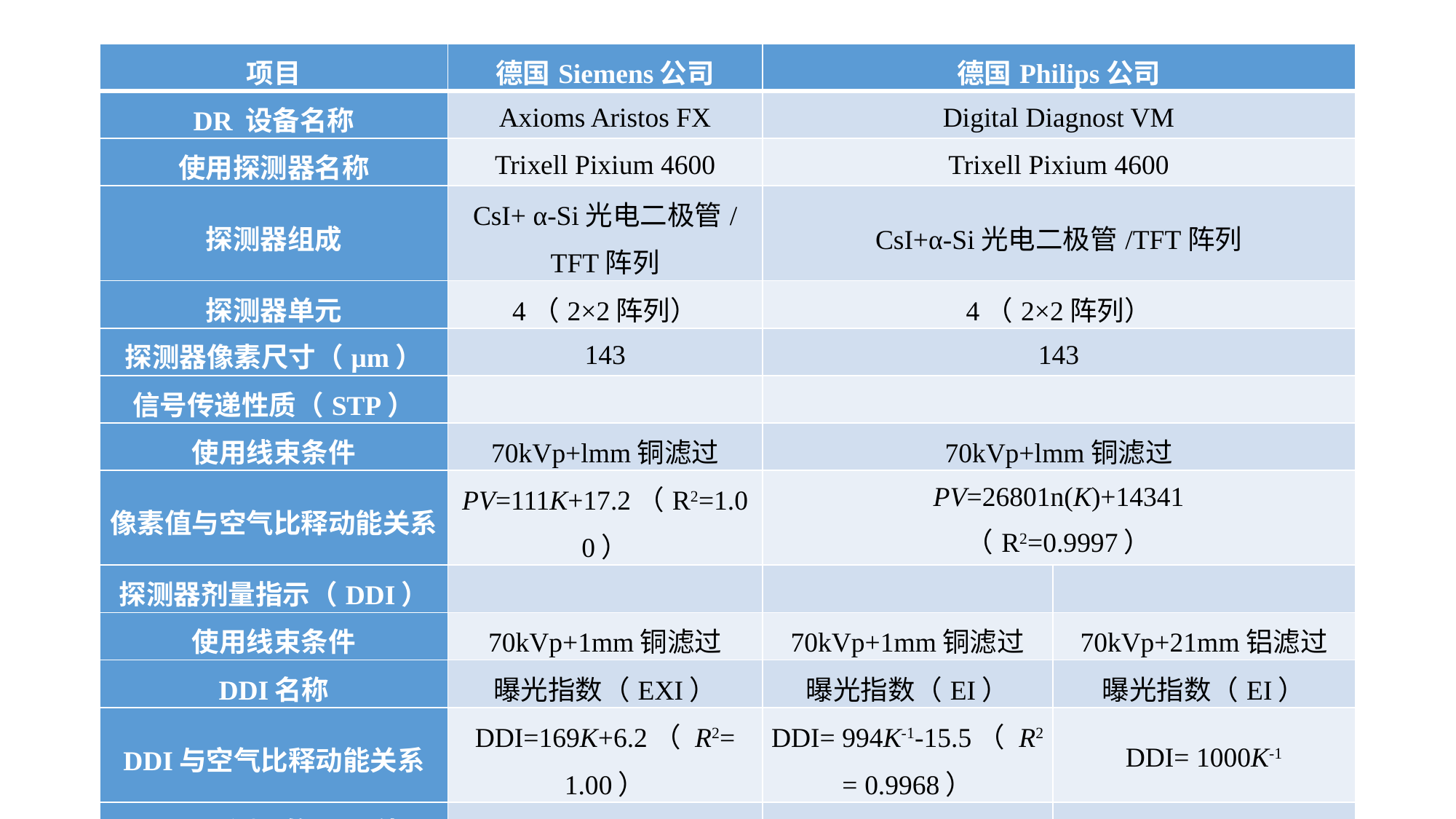

#
| 项目 | 德国Siemens公司 | 德国Philips公司 |  |
| --- | --- | --- | --- |
| DR 设备名称 | Axioms Aristos FX | Digital Diagnost VM |  |
| 使用探测器名称 | Trixell Pixium 4600 | Trixell Pixium 4600 |  |
| 探测器组成 | CsI+ α-Si光电二极管/ TFT阵列 | CsI+α-Si光电二极管/TFT阵列 |  |
| 探测器单元 | 4（2×2阵列） | 4（2×2阵列） |  |
| 探测器像素尺寸（μm） | 143 | 143 |  |
| 信号传递性质（STP） |  |  |  |
| 使用线束条件 | 70kVp+lmm铜滤过 | 70kVp+lmm铜滤过 |  |
| 像素值与空气比释动能关系 | PV=111K+17.2（R2=1.00） | PV=26801n(K)+14341 （R2=0.9997） |  |
| 探测器剂量指示（DDI） |  |  |  |
| 使用线束条件 | 70kVp+1mm铜滤过 | 70kVp+1mm铜滤过 | 70kVp+21mm铝滤过 |
| DDI名称 | 曝光指数（EXI） | 曝光指数（EI） | 曝光指数（EI） |
| DDI与空气比释动能关系 | DDI=169K+6.2（ R2= 1.00） | DDI= 994K-1-15.5（ R2 = 0.9968） | DDI= 1000K-1 |
| 10μGy测量的DDI值 | 1700 | 80 | 100 |
| DDI逆转换（KDDI） | KDDI=(DDI-6.2)/169 | KDDI= 994/(DDI+15.5) | KDDI=1000/DDI |